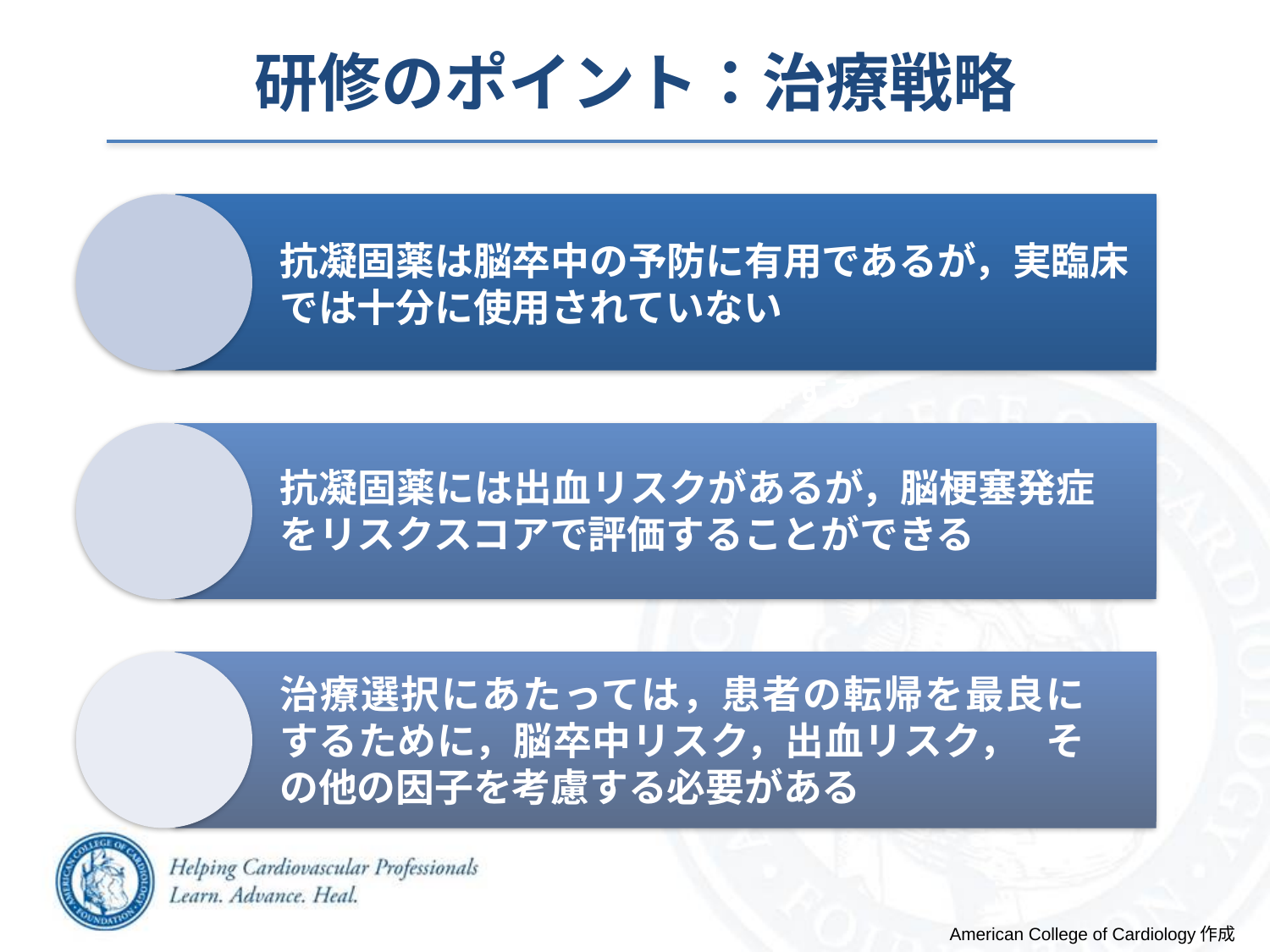

研修のポイント：治療戦略

抗凝固薬は脳卒中の予防に有用であるが，実臨床では十分に使用されていない
心房細動（AF）患者の
病態
臨床における重要性
リスク層別化の方法             を理解する
抗凝固薬には出血リスクがあるが，脳梗塞発症をリスクスコアで評価することができる
治療選択にあたっては，患者の転帰を最良にするために，脳卒中リスク，出血リスク，   その他の因子を考慮する必要がある
American College of Cardiology作成